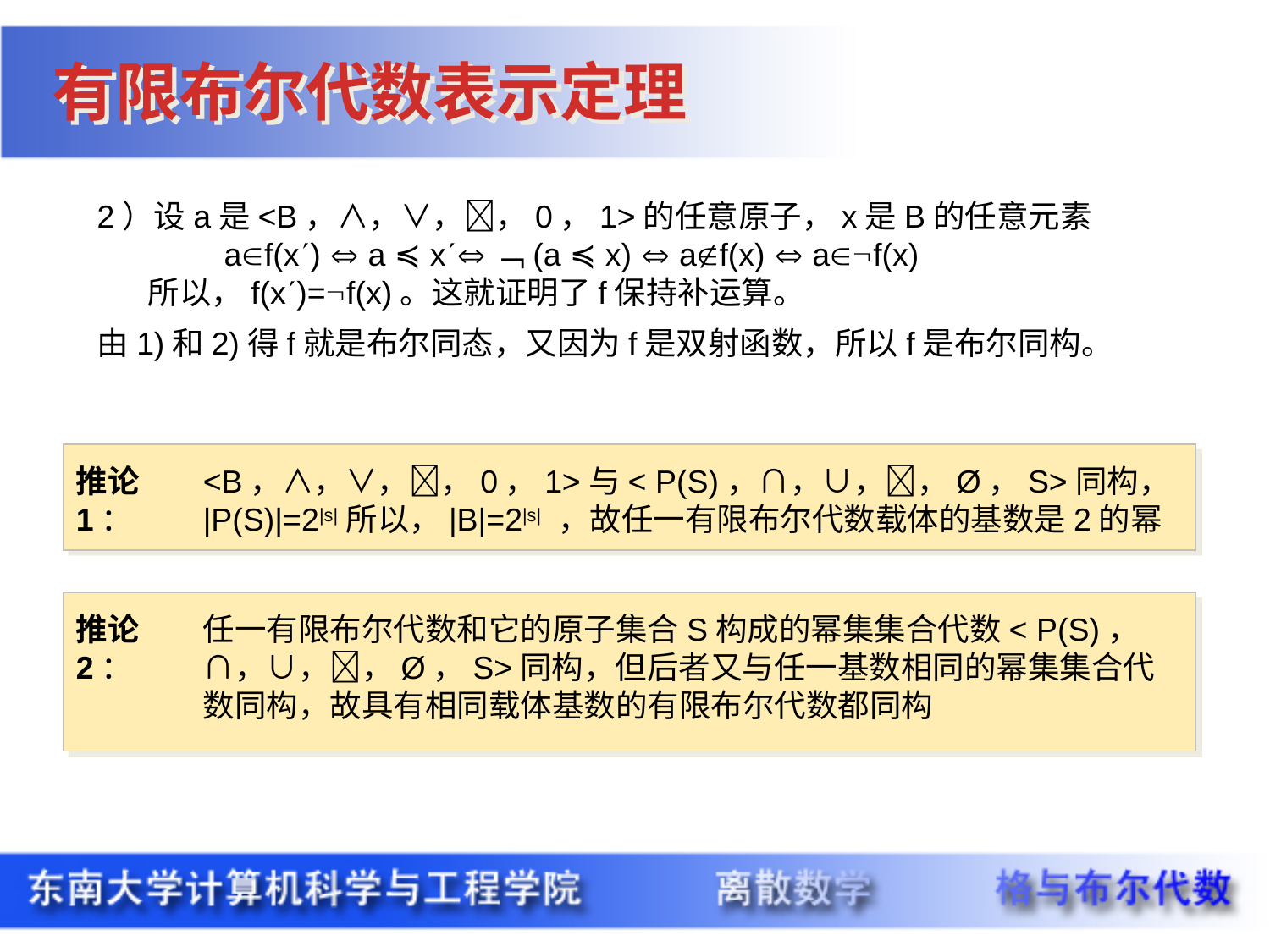

有限布尔代数表示定理
2）设a是<B，∧，∨，′，0，1>的任意原子，x是B的任意元素
   	a∈f(x′) ⇔ a ≼ x′⇔﹁(a ≼ x) ⇔ a∉f(x) ⇔ a∈¬f(x)
      所以，f(x′)=¬f(x)。这就证明了f保持补运算。
由1)和2)得f就是布尔同态，又因为f是双射函数，所以f是布尔同构。

推论1：
<B，∧，∨，′，0，1>与< P(S)，∩，∪，¬，Ø，S>同构，|P(S)|=2|s|所以，|B|=2|s| ，故任一有限布尔代数载体的基数是2的幂

推论2：
任一有限布尔代数和它的原子集合S构成的幂集集合代数< P(S)，∩，∪，¬，Ø，S>同构，但后者又与任一基数相同的幂集集合代数同构，故具有相同载体基数的有限布尔代数都同构